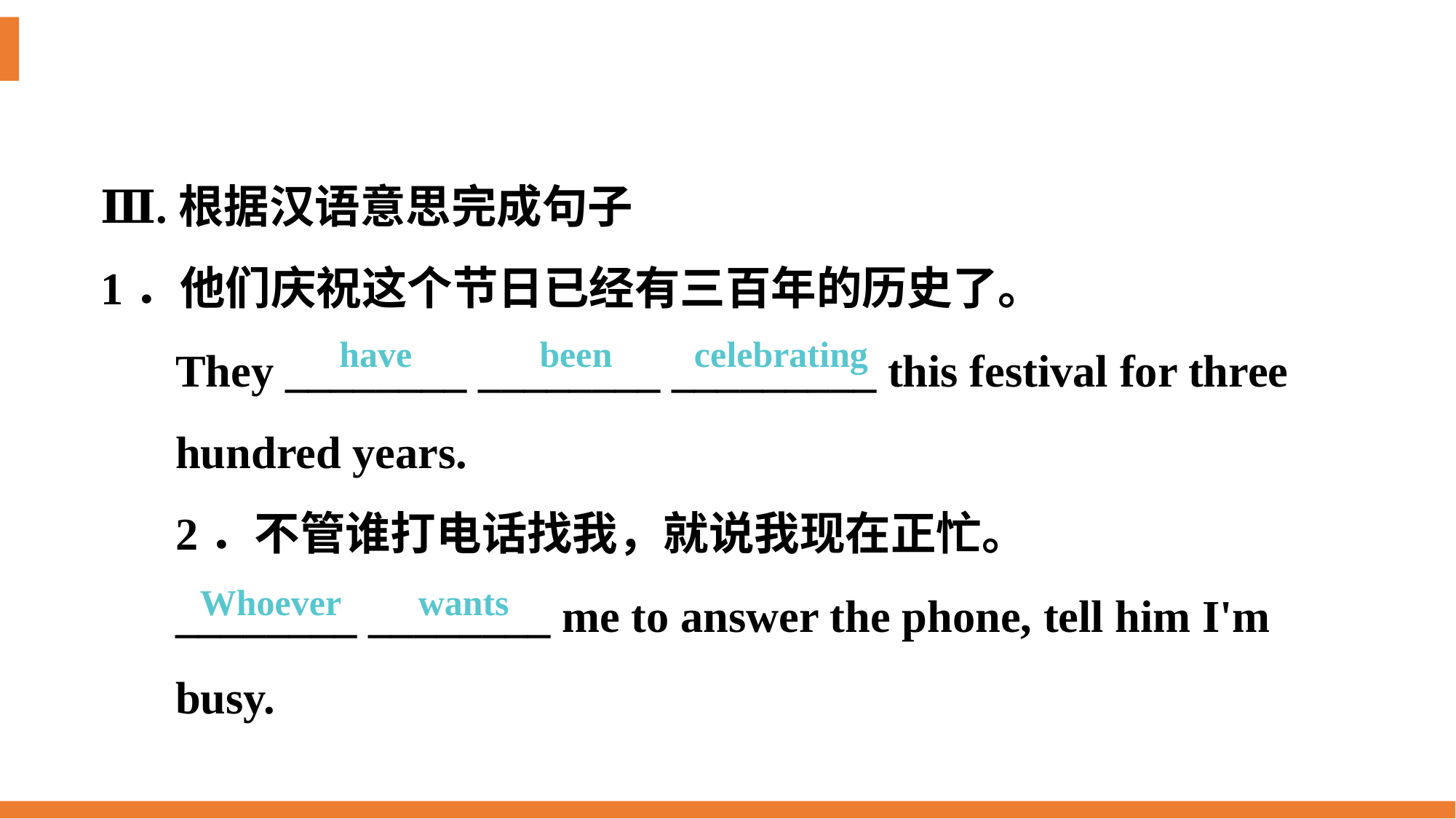

Ⅲ.根据汉语意思完成句子
1．他们庆祝这个节日已经有三百年的历史了。
They ________ ________ _________ this festival for three
hundred years.
2．不管谁打电话找我，就说我现在正忙。
________ ________ me to answer the phone, tell him I'm
busy.
have 	          been 	   celebrating
Whoever 	wants